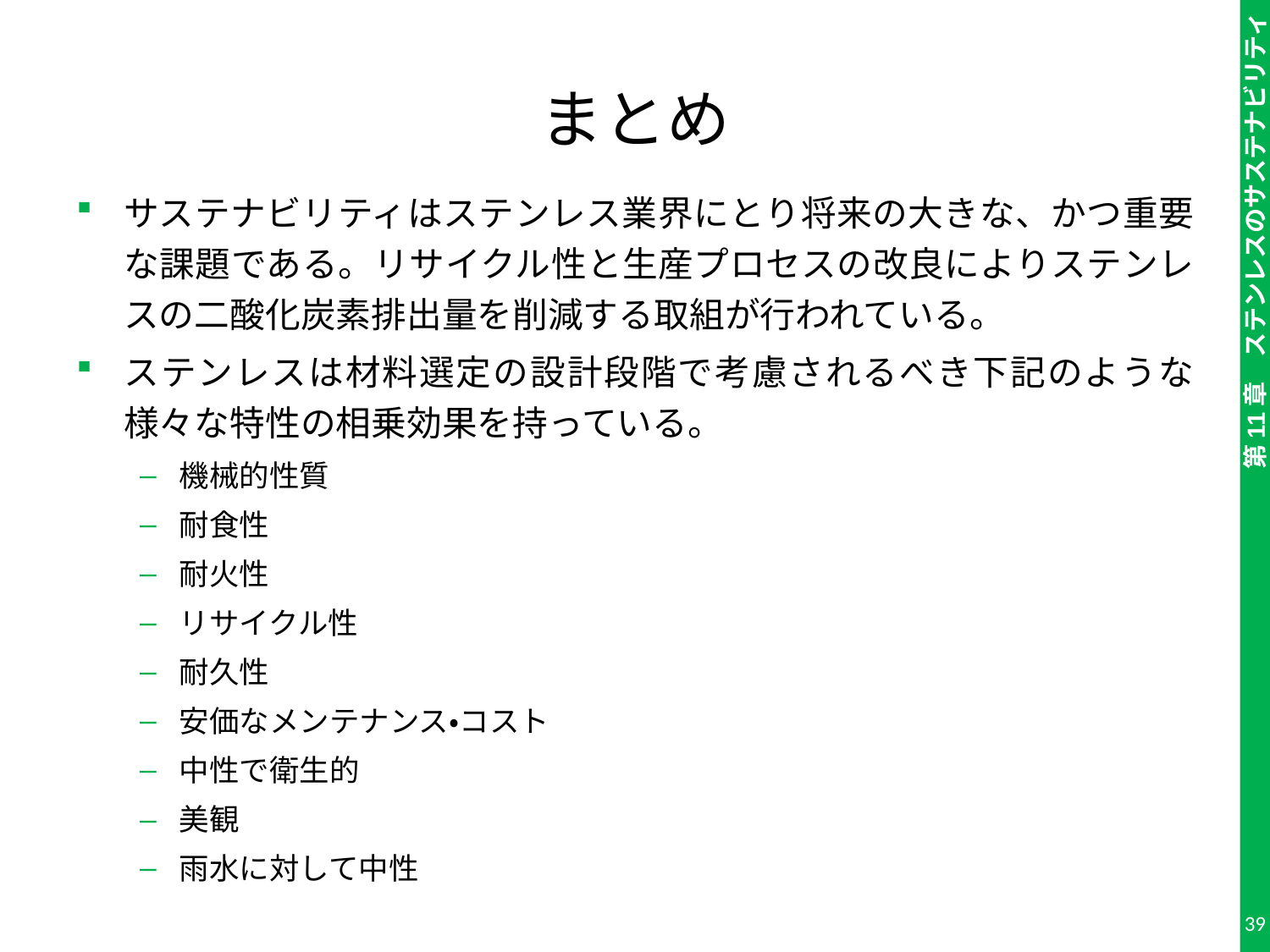

# まとめ
サステナビリティはステンレス業界にとり将来の大きな、かつ重要な課題である。リサイクル性と生産プロセスの改良によりステンレスの二酸化炭素排出量を削減する取組が行われている。
ステンレスは材料選定の設計段階で考慮されるべき下記のような様々な特性の相乗効果を持っている。
機械的性質
耐食性
耐火性
リサイクル性
耐久性
安価なメンテナンス・コスト
中性で衛生的
美観
雨水に対して中性
39